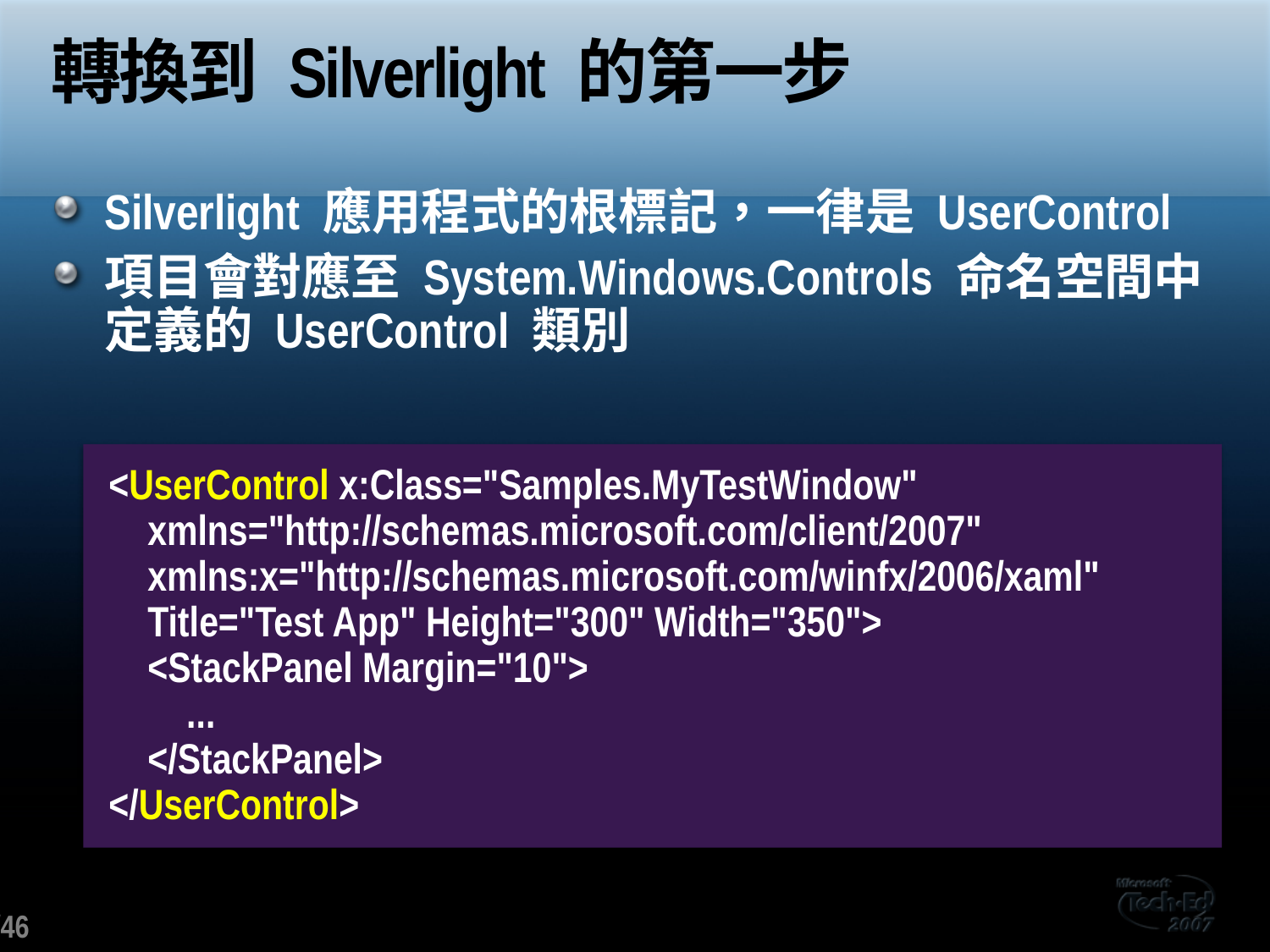

# 轉換到 Silverlight 的第一步
Silverlight 應用程式的根標記，一律是 UserControl
項目會對應至 System.Windows.Controls 命名空間中定義的 UserControl 類別
<UserControl x:Class="Samples.MyTestWindow"
    xmlns="http://schemas.microsoft.com/client/2007"
    xmlns:x="http://schemas.microsoft.com/winfx/2006/xaml"
    Title="Test App" Height="300" Width="350">
    <StackPanel Margin="10">
        ...
    </StackPanel>
</UserControl>